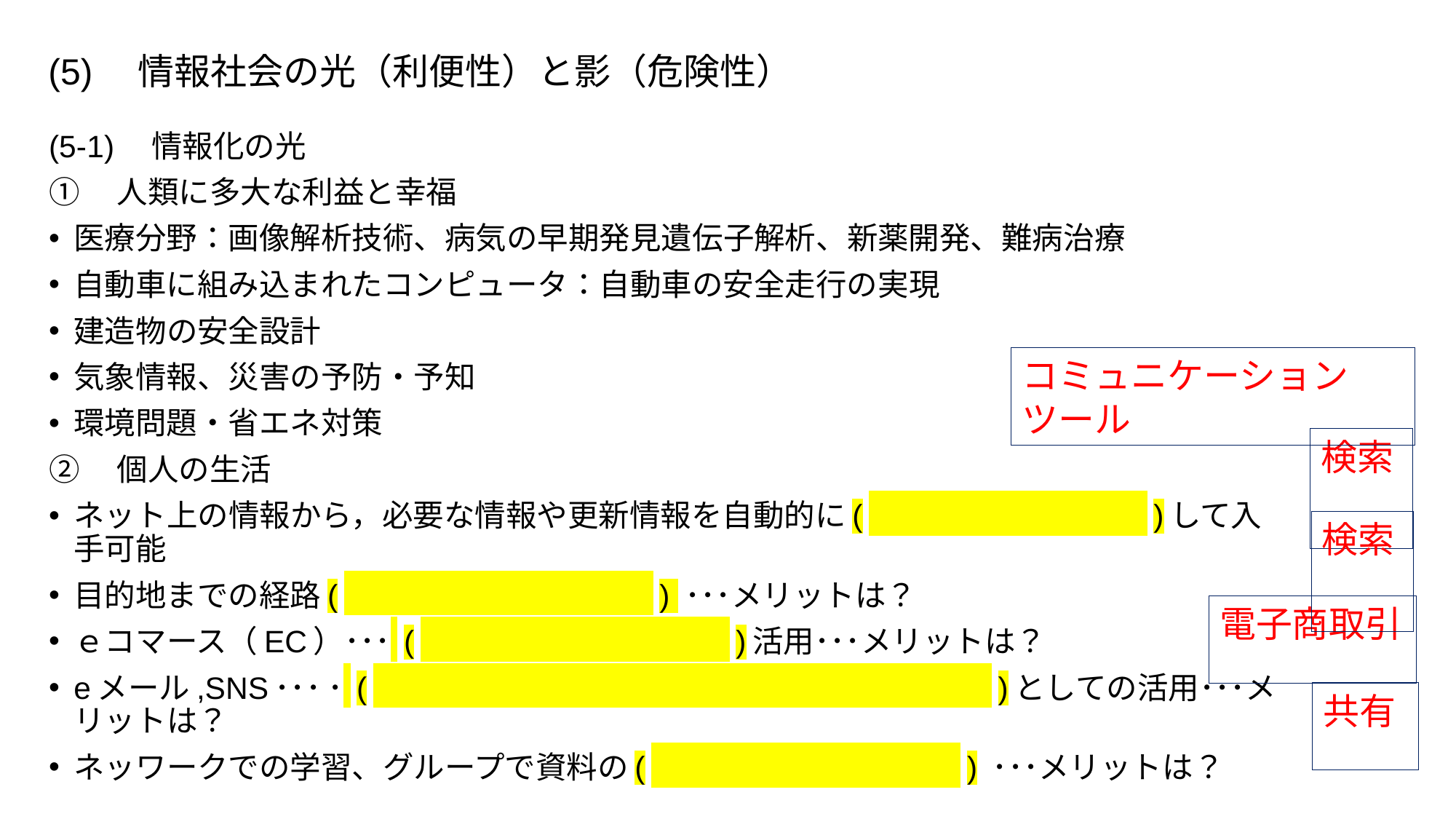

# (5)　情報社会の光（利便性）と影（危険性）
(5-1)　情報化の光
①　人類に多大な利益と幸福
医療分野：画像解析技術、病気の早期発見遺伝子解析、新薬開発、難病治療
自動車に組み込まれたコンピュータ：自動車の安全走行の実現
建造物の安全設計
気象情報、災害の予防・予知
環境問題・省エネ対策
②　個人の生活
ネット上の情報から，必要な情報や更新情報を自動的に(　　　　　　　　　)して入手可能
目的地までの経路(　　　　　　　　　　) ･･･メリットは？
ｅコマース（EC）･･･ (　　　　　　　　　　)活用･･･メリットは？
eメール,SNS･･･ ･ (　　　　　　　　　　　　　　　　　　　　)としての活用･･･メリットは？
ネッワークでの学習、グループで資料の(　　　　　　　　　　) ･･･メリットは？
コミュニケーションツール
検索
検索
電子商取引
共有